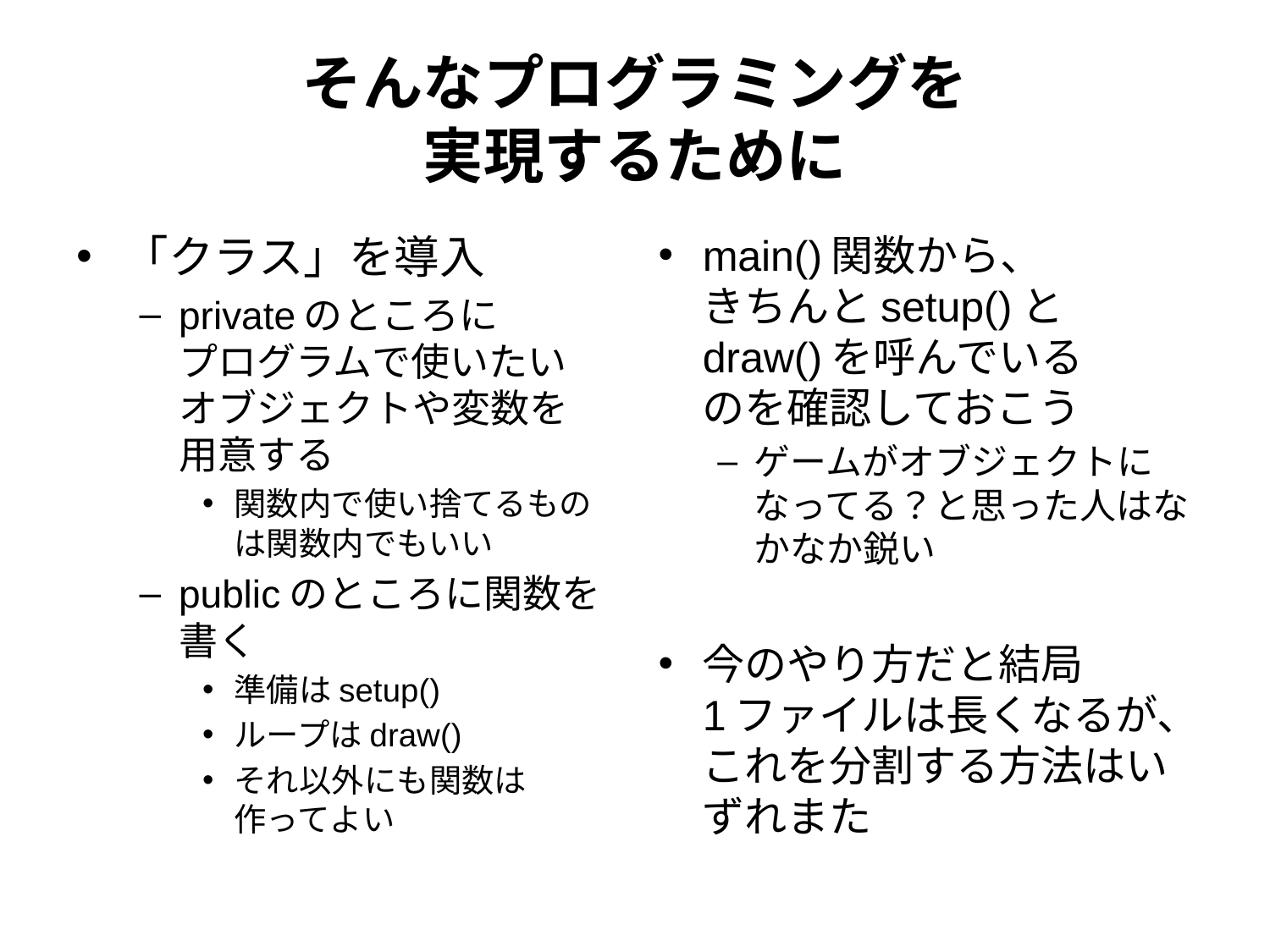

# そんなプログラミングを 実現するために
「クラス」を導入
privateのところに
プログラムで使いたい
オブジェクトや変数を
用意する
関数内で使い捨てるものは関数内でもいい
publicのところに関数を書く
準備はsetup()
ループはdraw()
それ以外にも関数は
作ってよい
main()関数から、
きちんとsetup()と
draw()を呼んでいる
のを確認しておこう
ゲームがオブジェクトになってる？と思った人はなかなか鋭い

今のやり方だと結局
1ファイルは長くなるが、これを分割する方法はいずれまた